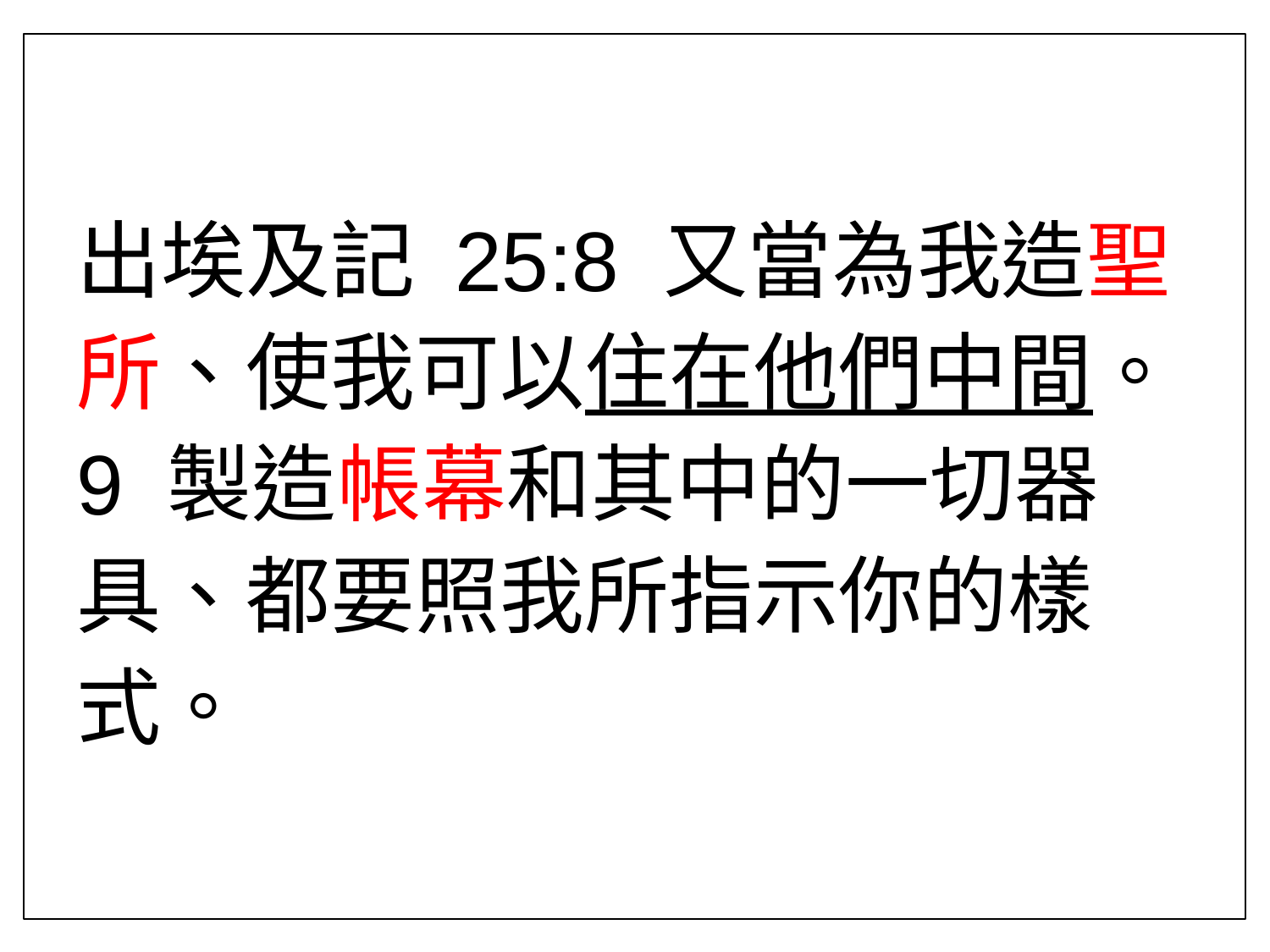

出埃及記 25:8 又當為我造聖所、使我可以住在他們中間。9 製造帳幕和其中的一切器具、都要照我所指示你的樣式。